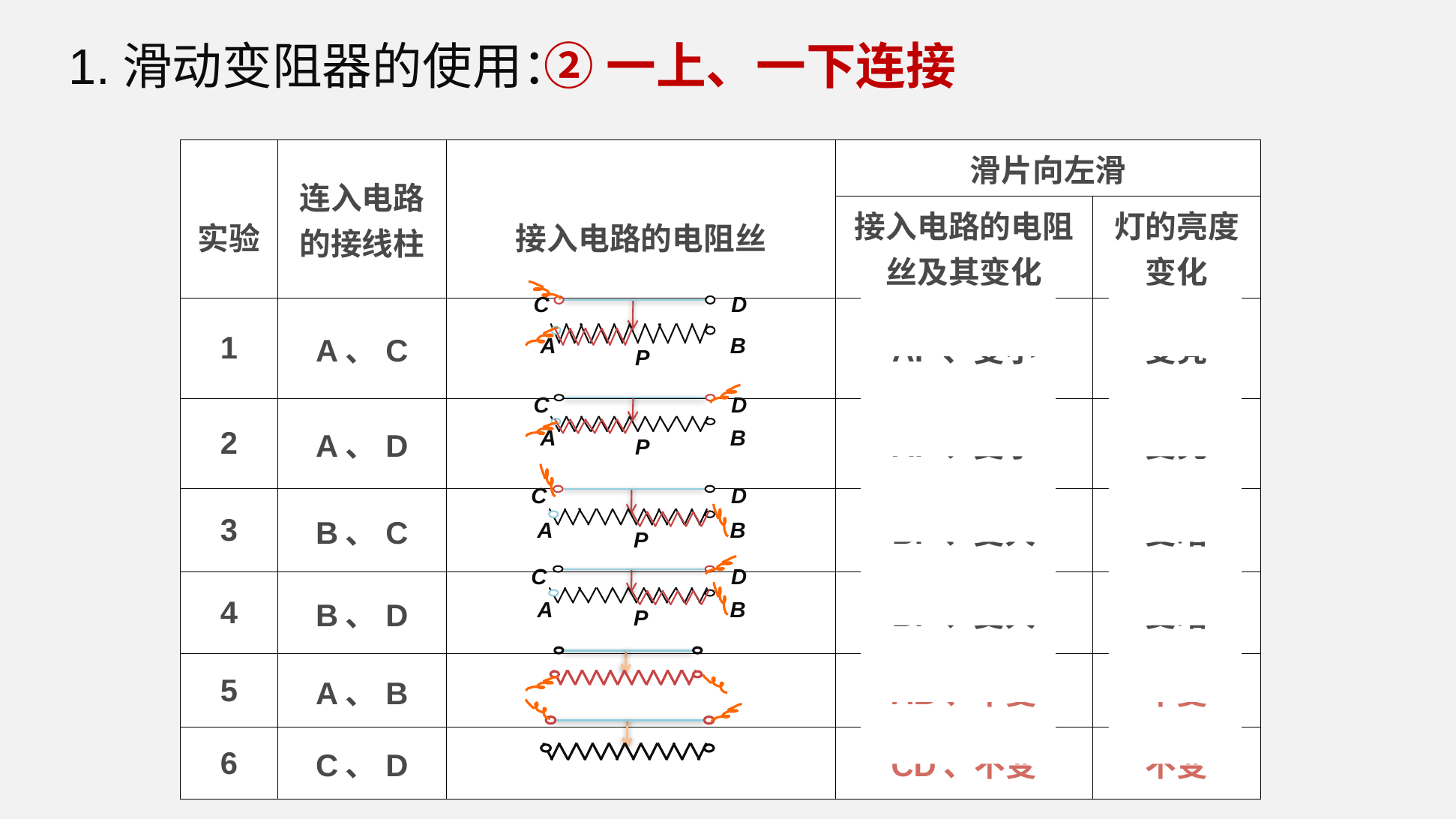

1.滑动变阻器的使用：
②一上、一下连接
| 实验 | 连入电路的接线柱 | 接入电路的电阻丝 | 滑片向左滑 |  |
| --- | --- | --- | --- | --- |
|  |  |  | 接入电路的电阻丝及其变化 | 灯的亮度变化 |
| 1 | A、C |  | AP、变小 | 变亮 |
| 2 | A、D |  | AP、变小 | 变亮 |
| 3 | B、C |  | BP、变大 | 变暗 |
| 4 | B、D |  | BP、变大 | 变暗 |
| 5 | A、B |  | AB、不变 | 不变 |
| 6 | C、D |  | CD、不变 | 不变 |

D
C

A
B
P

C
D

A

B
P

D
C

A

B
P

C
D

A
B
P